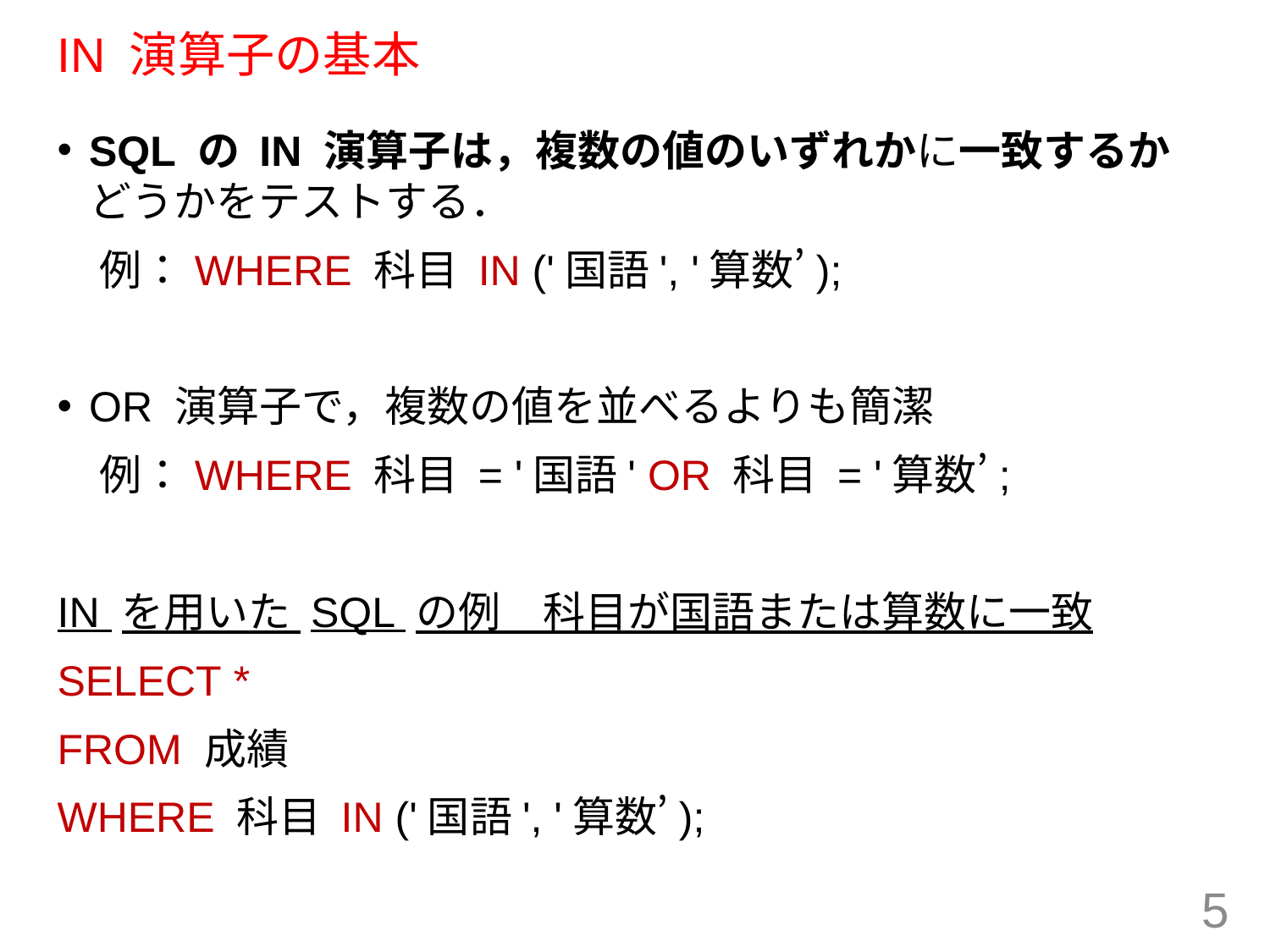

# IN 演算子の基本
SQL の IN 演算子は，複数の値のいずれかに一致するかどうかをテストする．
　例：WHERE 科目 IN ('国語', '算数’);

OR 演算子で，複数の値を並べるよりも簡潔
　例：WHERE 科目 = '国語' OR 科目 = '算数’;

IN を用いた SQL の例　科目が国語または算数に一致
SELECT *
FROM 成績
WHERE 科目 IN ('国語', '算数’);

5